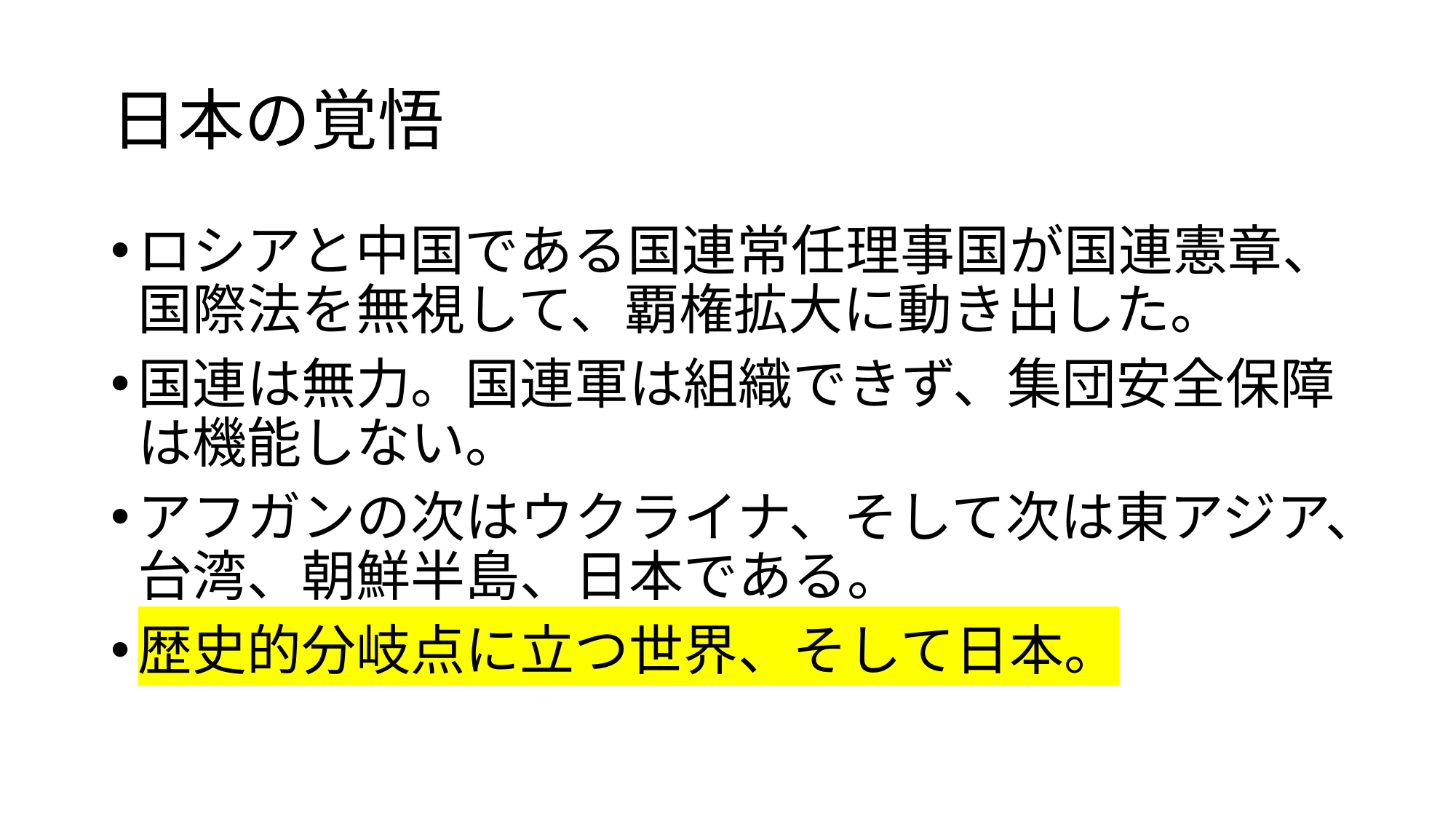

# 日本の覚悟
ロシアと中国である国連常任理事国が国連憲章、国際法を無視して、覇権拡大に動き出した。
国連は無力。国連軍は組織できず、集団安全保障は機能しない。
アフガンの次はウクライナ、そして次は東アジア、台湾、朝鮮半島、日本である。
歴史的分岐点に立つ世界、そして日本。